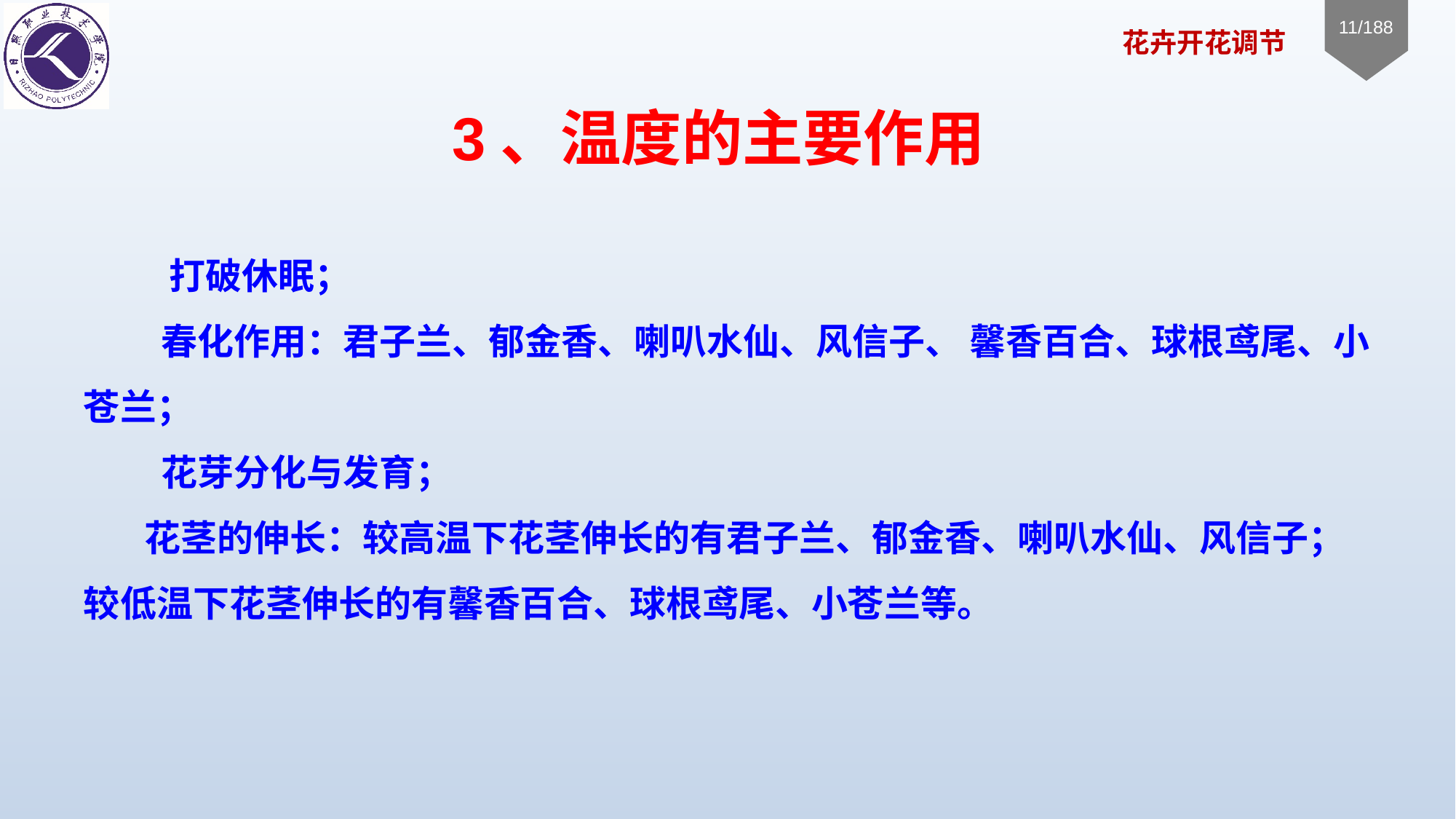

# 3、温度的主要作用
  打破休眠；
 春化作用：君子兰、郁金香、喇叭水仙、风信子、 馨香百合、球根鸢尾、小苍兰；
 花芽分化与发育；
花茎的伸长：较高温下花茎伸长的有君子兰、郁金香、喇叭水仙、风信子；较低温下花茎伸长的有馨香百合、球根鸢尾、小苍兰等。